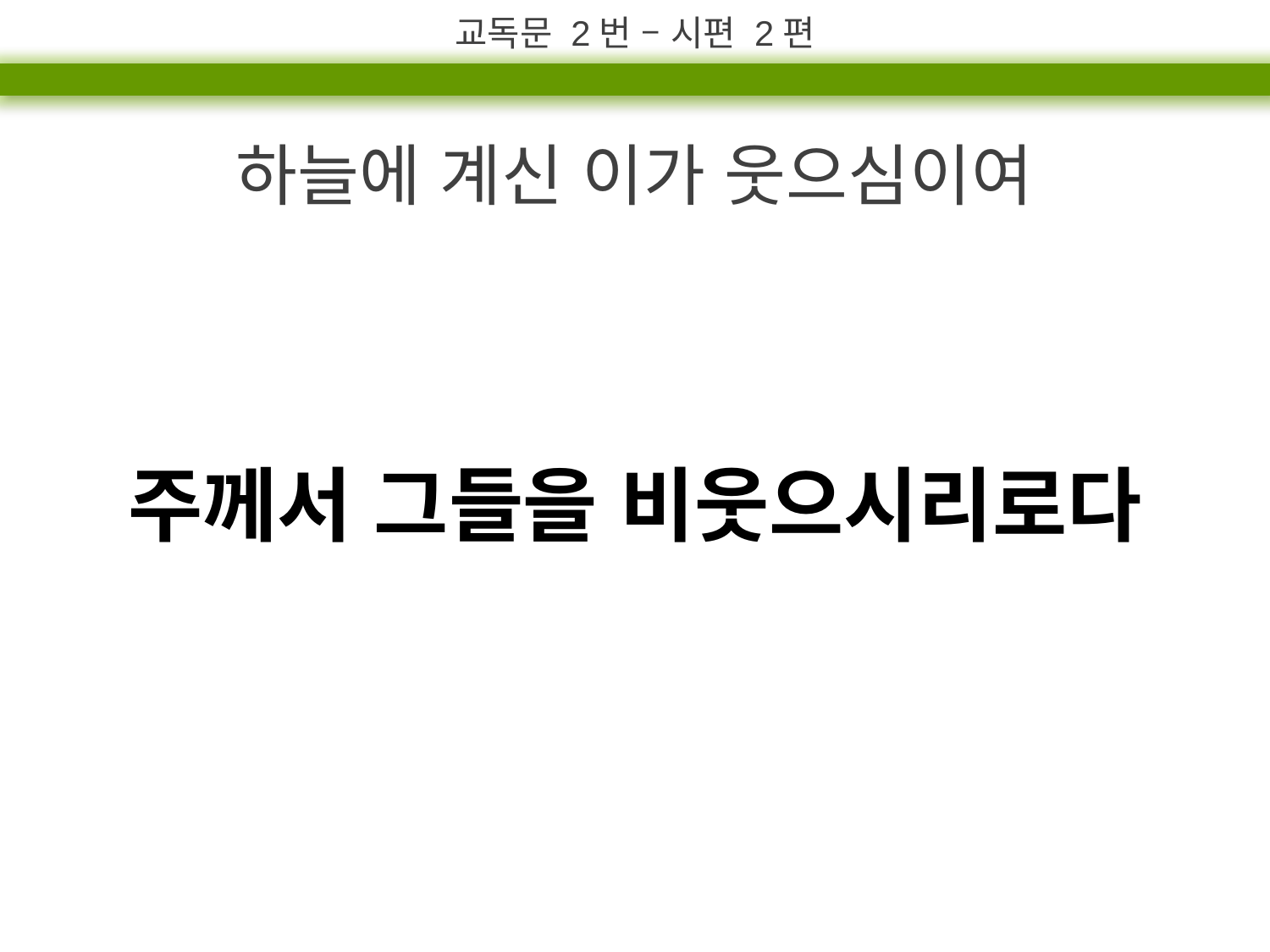

교독문 2번 – 시편 2편

하늘에 계신 이가 웃으심이여
주께서 그들을 비웃으시리로다